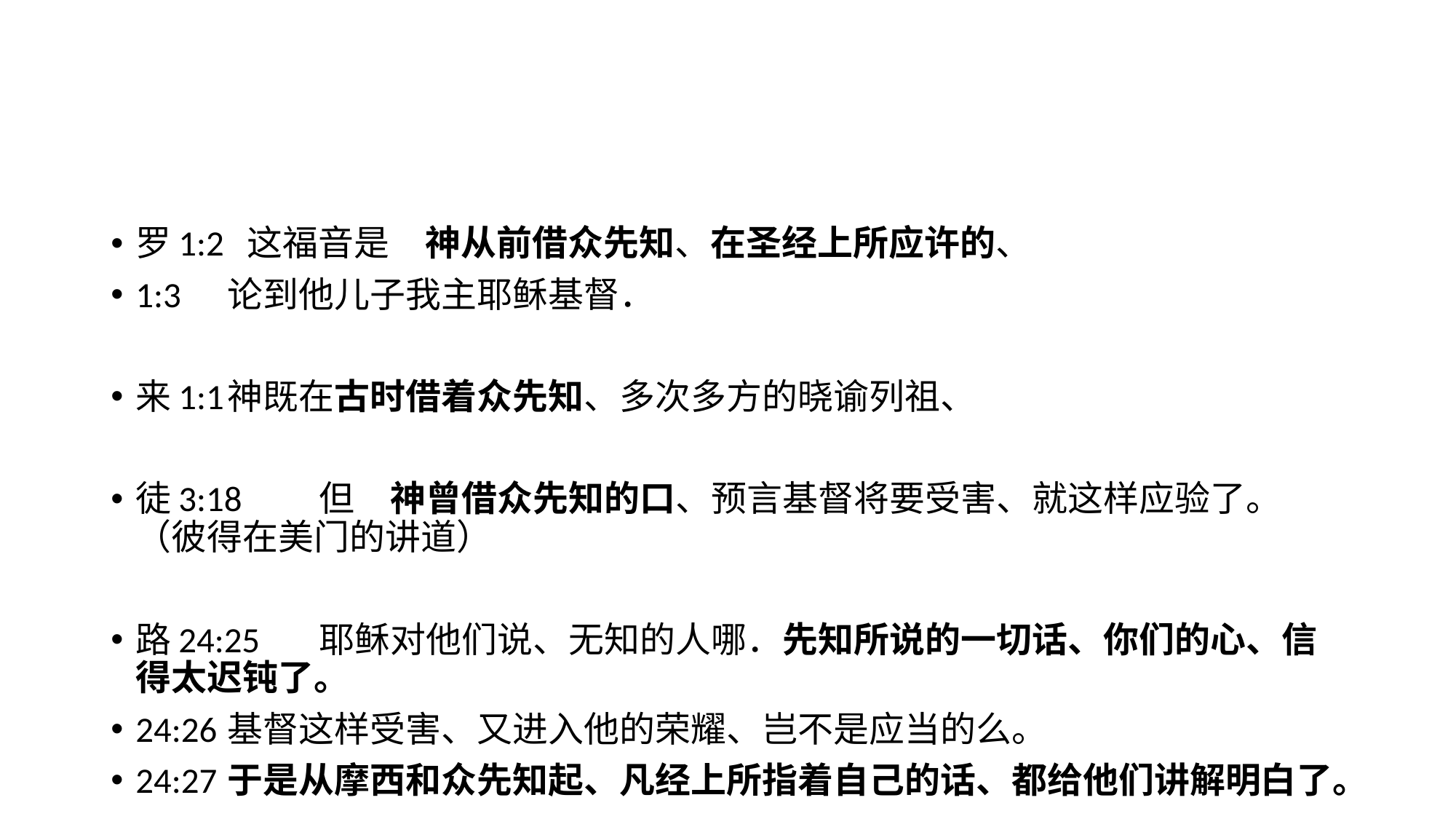

#
罗1:2  这福音是　神从前借众先知、在圣经上所应许的、
1:3	论到他儿子我主耶稣基督．

来1:1	神既在古时借着众先知、多次多方的晓谕列祖、

徒3:18	但　神曾借众先知的口、预言基督将要受害、就这样应验了。（彼得在美门的讲道）

路24:25	耶稣对他们说、无知的人哪．先知所说的一切话、你们的心、信得太迟钝了。
24:26	基督这样受害、又进入他的荣耀、岂不是应当的么。
24:27	于是从摩西和众先知起、凡经上所指着自己的话、都给他们讲解明白了。